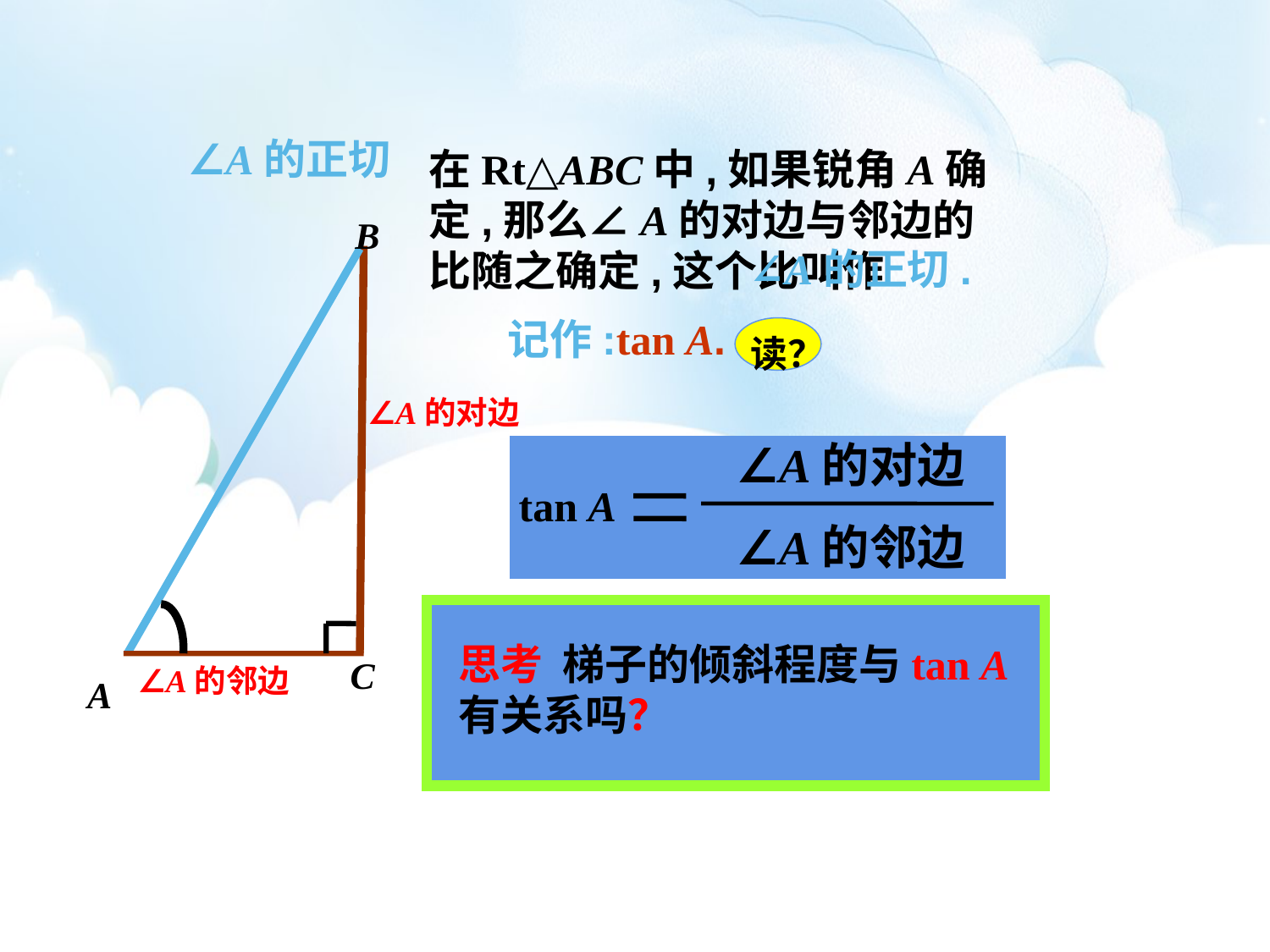

∠A的正切
在Rt△ABC中,如果锐角A确定,那么∠A的对边与邻边的比随之确定,这个比叫作
B

∠A的正切.

记作:tan A.

读？
∠A的对边
∠A的对边

∠A的邻边

tan A

        A

思考  梯子的倾斜程度与tan A有关系吗？
     C

∠A的邻边